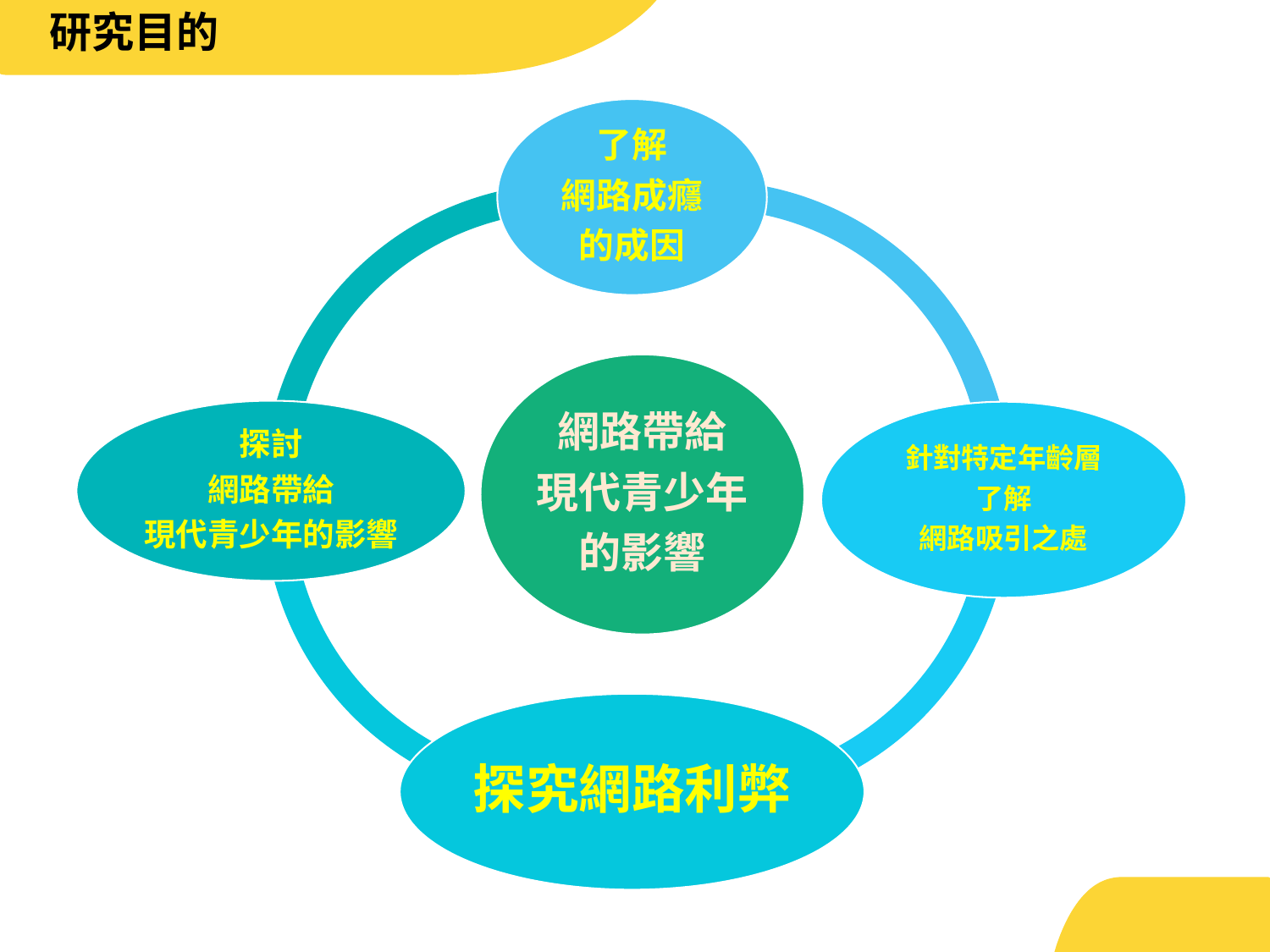

研究目的
網路帶給
現代青少年
的影響
了解
網路成癮
的成因
針對特定年齡層
了解
網路吸引之處
探究網路利弊
探討
網路帶給
現代青少年的影響